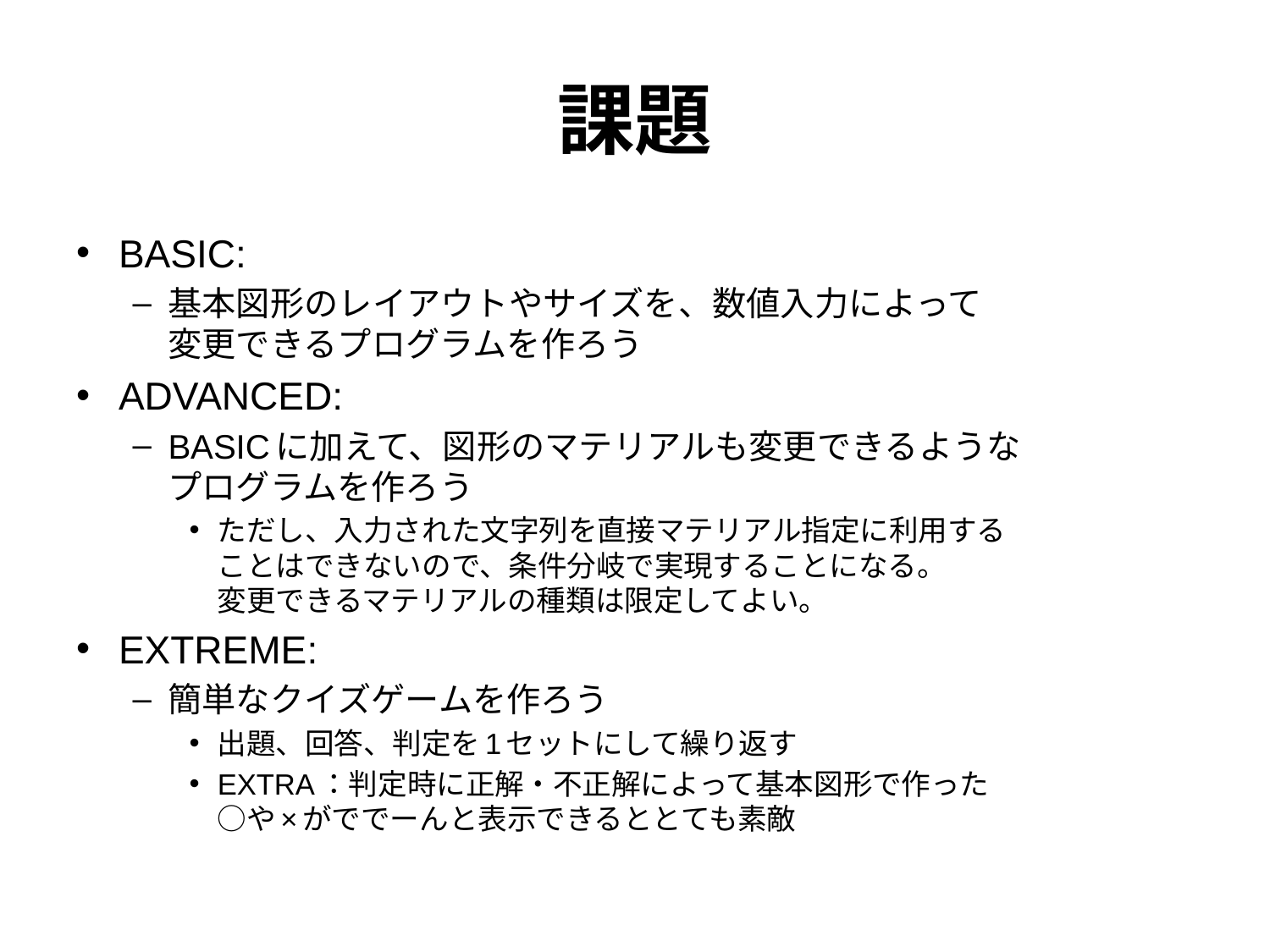

# 課題
BASIC:
基本図形のレイアウトやサイズを、数値入力によって
変更できるプログラムを作ろう
ADVANCED:
BASICに加えて、図形のマテリアルも変更できるような
プログラムを作ろう
ただし、入力された文字列を直接マテリアル指定に利用する
ことはできないので、条件分岐で実現することになる。
変更できるマテリアルの種類は限定してよい。
EXTREME:
簡単なクイズゲームを作ろう
出題、回答、判定を1セットにして繰り返す
EXTRA：判定時に正解・不正解によって基本図形で作った
○や×がででーんと表示できるととても素敵